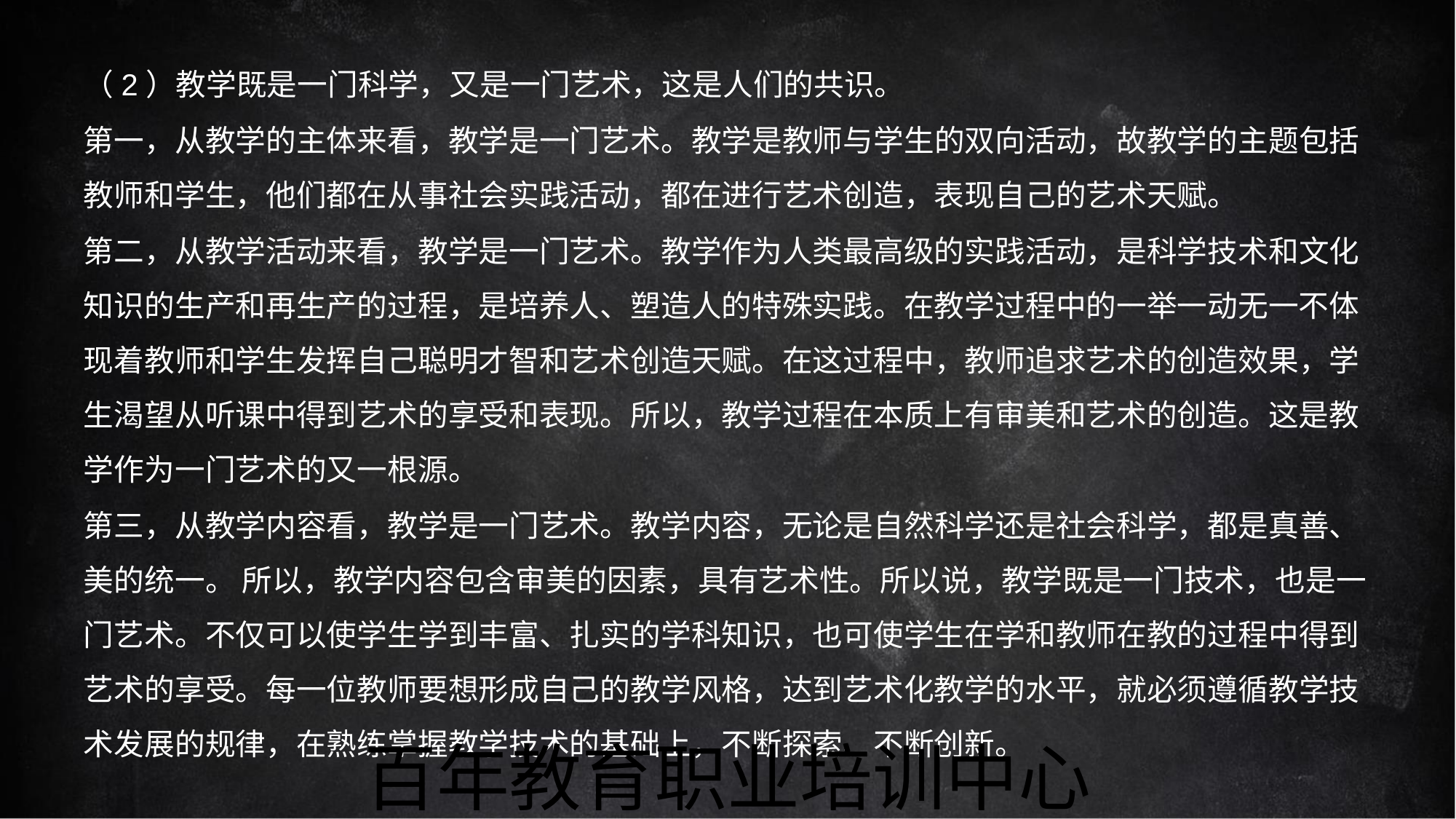

（2）教学既是一门科学，又是一门艺术，这是人们的共识。
第一，从教学的主体来看，教学是一门艺术。教学是教师与学生的双向活动，故教学的主题包括
教师和学生，他们都在从事社会实践活动，都在进行艺术创造，表现自己的艺术天赋。
第二，从教学活动来看，教学是一门艺术。教学作为人类最高级的实践活动，是科学技术和文化
知识的生产和再生产的过程，是培养人、塑造人的特殊实践。在教学过程中的一举一动无一不体
现着教师和学生发挥自己聪明才智和艺术创造天赋。在这过程中，教师追求艺术的创造效果，学
生渴望从听课中得到艺术的享受和表现。所以，教学过程在本质上有审美和艺术的创造。这是教
学作为一门艺术的又一根源。
第三，从教学内容看，教学是一门艺术。教学内容，无论是自然科学还是社会科学，都是真善、
美的统一。 所以，教学内容包含审美的因素，具有艺术性。所以说，教学既是一门技术，也是一
门艺术。不仅可以使学生学到丰富、扎实的学科知识，也可使学生在学和教师在教的过程中得到
艺术的享受。每一位教师要想形成自己的教学风格，达到艺术化教学的水平，就必须遵循教学技
术发展的规律，在熟练掌握教学技术的基础上，不断探索、不断创新。
百年教育职业培训中心